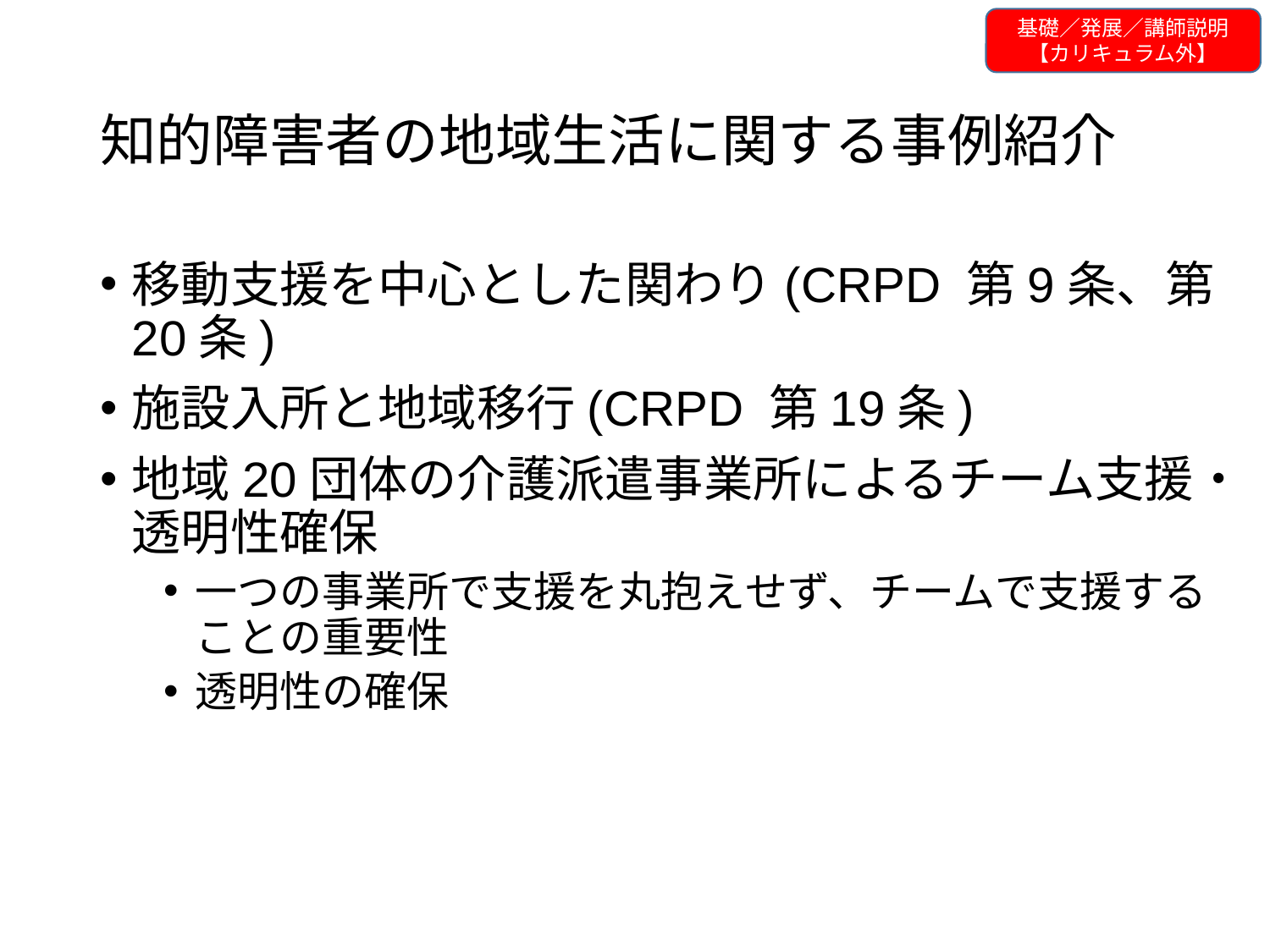

基礎／発展／講師説明
【カリキュラム外】
# 知的障害者の地域生活に関する事例紹介
移動支援を中心とした関わり(CRPD 第9条、第20条)
施設入所と地域移行(CRPD 第19条)
地域20団体の介護派遣事業所によるチーム支援・透明性確保
一つの事業所で支援を丸抱えせず、チームで支援することの重要性
透明性の確保